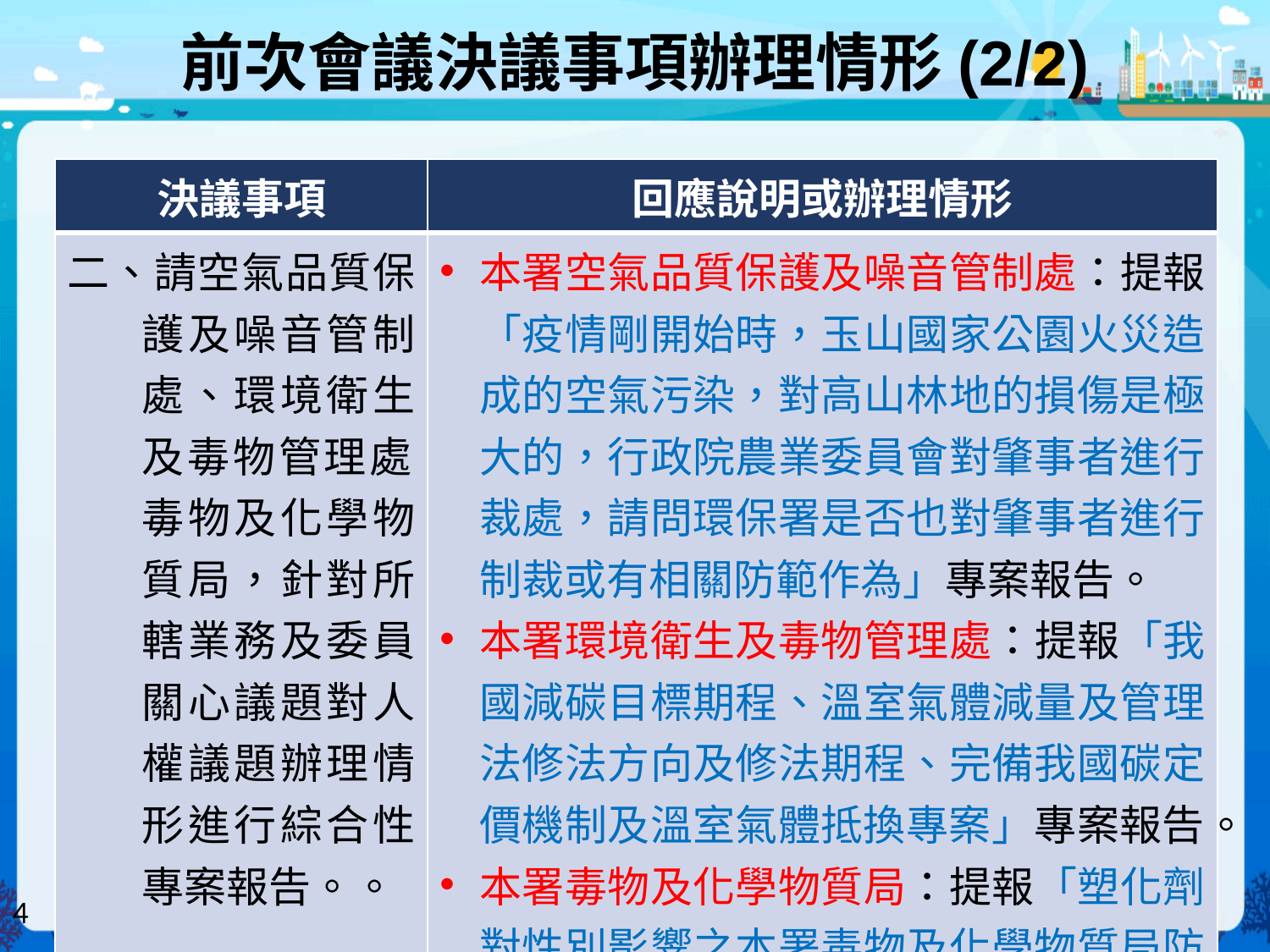

# 前次會議決議事項辦理情形(2/2)
| 決議事項 | 回應說明或辦理情形 |
| --- | --- |
| 二、請空氣品質保護及噪音管制處、環境衛生及毒物管理處、毒物及化學物質局，針對所轄業務及委員關心議題對人權議題辦理情形進行綜合性專案報告。。 | 本署空氣品質保護及噪音管制處：提報「疫情剛開始時，玉山國家公園火災造成的空氣污染，對高山林地的損傷是極大的，行政院農業委員會對肇事者進行裁處，請問環保署是否也對肇事者進行制裁或有相關防範作為」專案報告。 本署環境衛生及毒物管理處：提報「我國減碳目標期程、溫室氣體減量及管理法修法方向及修法期程、完備我國碳定價機制及溫室氣體抵換專案」專案報告。 本署毒物及化學物質局：提報「塑化劑對性別影響之本署毒物及化學物質局防範措施及方式」專案報告。 |
4